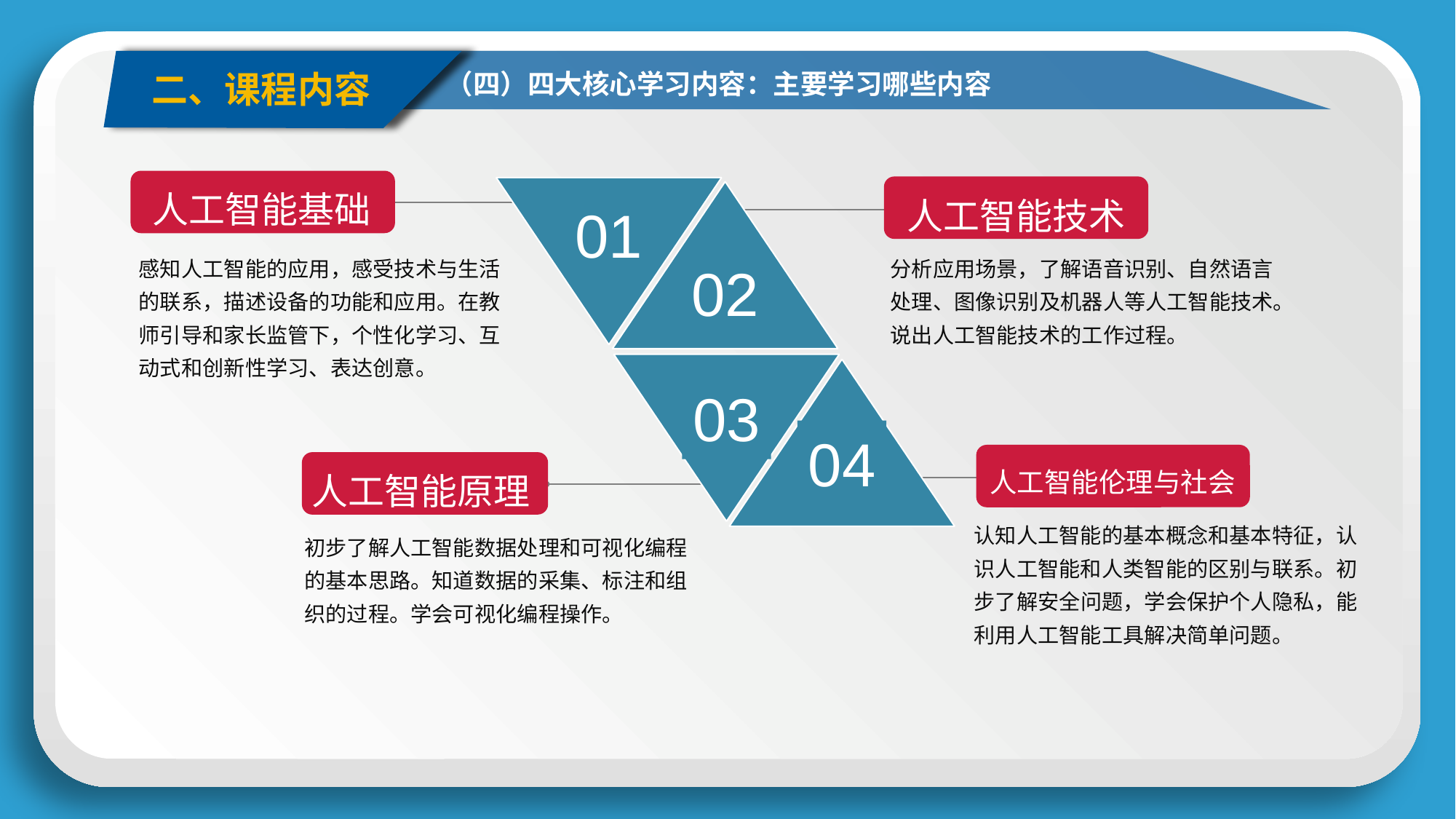

二、课程内容
（四）四大核心学习内容：主要学习哪些内容
人工智能基础

人工智能技术

01

02

感知人工智能的应用，感受技术与生活的联系，描述设备的功能和应用。在教师引导和家长监管下，个性化学习、互动式和创新性学习、表达创意。
分析应用场景，了解语音识别、自然语言处理、图像识别及机器人等人工智能技术。说出人工智能技术的工作过程。

03

04

人工智能伦理与社会
人工智能原理

认知人工智能的基本概念和基本特征，认识人工智能和人类智能的区别与联系。初步了解安全问题，学会保护个人隐私，能利用人工智能工具解决简单问题。
初步了解人工智能数据处理和可视化编程的基本思路。知道数据的采集、标注和组织的过程。学会可视化编程操作。